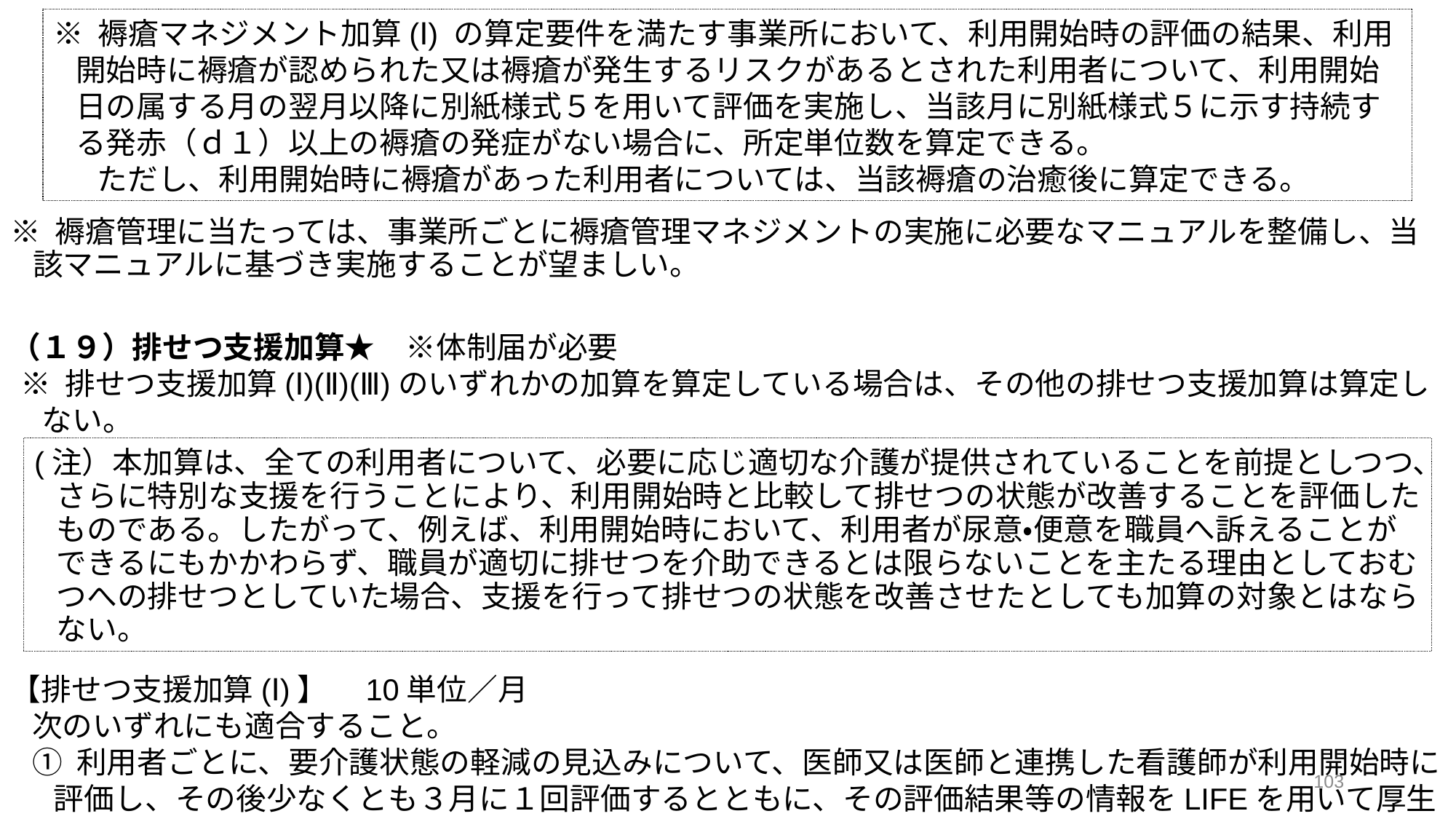

※ 褥瘡マネジメント加算(Ⅰ) の算定要件を満たす事業所において、利用開始時の評価の結果、利用開始時に褥瘡が認められた又は褥瘡が発生するリスクがあるとされた利用者について、利用開始日の属する月の翌月以降に別紙様式５を用いて評価を実施し、当該月に別紙様式５に示す持続する発赤（ｄ１）以上の褥瘡の発症がない場合に、所定単位数を算定できる。
ただし、利用開始時に褥瘡があった利用者については、当該褥瘡の治癒後に算定できる。
※ 褥瘡管理に当たっては、事業所ごとに褥瘡管理マネジメントの実施に必要なマニュアルを整備し、当該マニュアルに基づき実施することが望ましい。
（１９）排せつ支援加算★　※体制届が必要
※ 排せつ支援加算(Ⅰ)(Ⅱ)(Ⅲ)のいずれかの加算を算定している場合は、その他の排せつ支援加算は算定しない。

【排せつ支援加算(Ⅰ)】　10単位／月
次のいずれにも適合すること。
① 利用者ごとに、要介護状態の軽減の見込みについて、医師又は医師と連携した看護師が利用開始時に評価し、その後少なくとも３月に１回評価するとともに、その評価結果等の情報をLIFEを用いて厚生

(注）本加算は、全ての利用者について、必要に応じ適切な介護が提供されていることを前提としつつ、さらに特別な支援を行うことにより、利用開始時と比較して排せつの状態が改善することを評価したものである。したがって、例えば、利用開始時において、利用者が尿意・便意を職員へ訴えることができるにもかかわらず、職員が適切に排せつを介助できるとは限らないことを主たる理由としておむつへの排せつとしていた場合、支援を行って排せつの状態を改善させたとしても加算の対象とはならない。
103